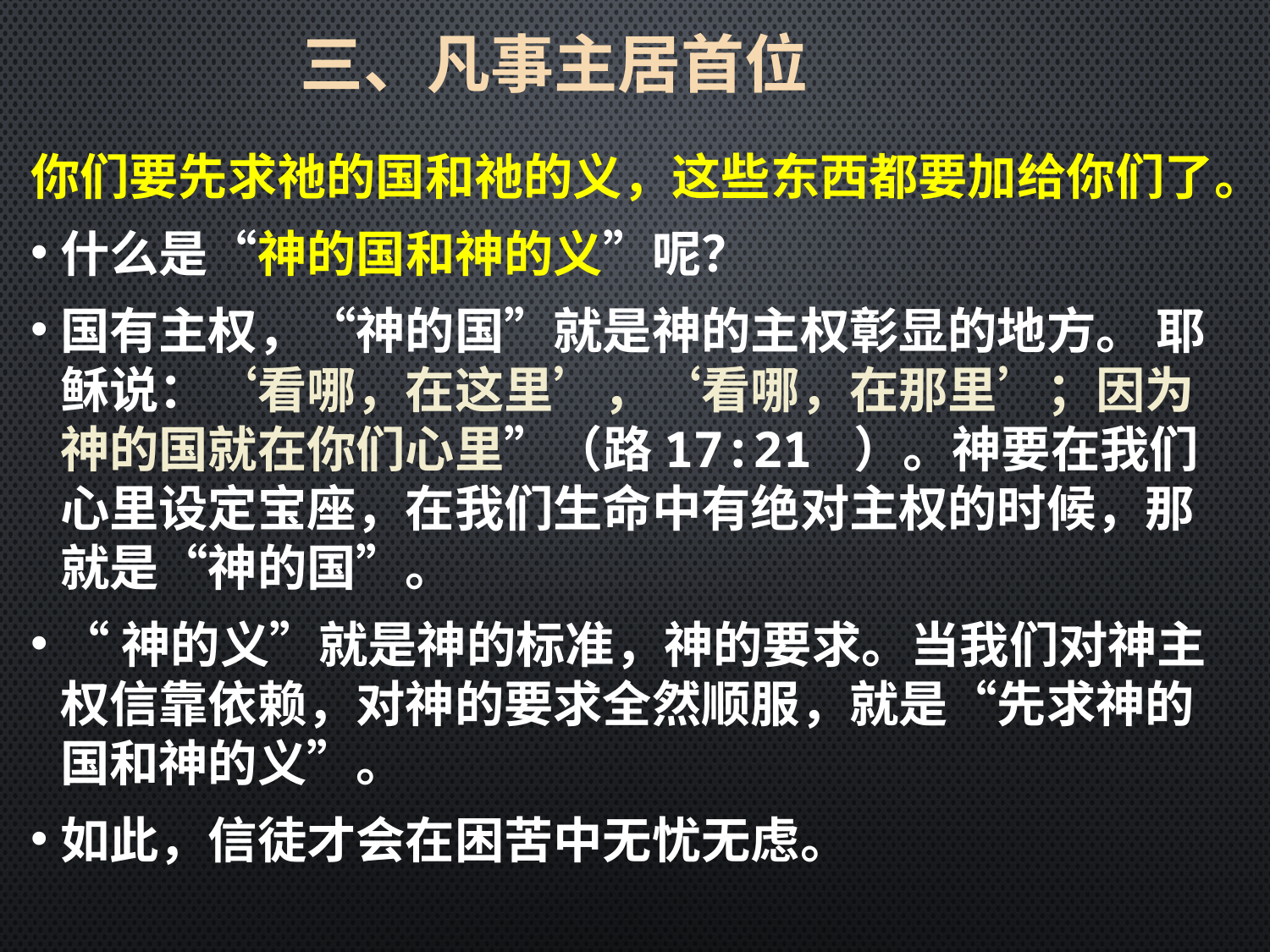

# 三、凡事主居首位
你们要先求祂的国和祂的义，这些东西都要加给你们了。
什么是“神的国和神的义”呢？
国有主权，“神的国”就是神的主权彰显的地方。 耶稣说：‘看哪，在这里’，‘看哪，在那里’；因为神的国就在你们心里”（路17:21 ）。神要在我们心里设定宝座，在我们生命中有绝对主权的时候，那就是“神的国”。
“神的义”就是神的标准，神的要求。当我们对神主权信靠依赖，对神的要求全然顺服，就是“先求神的国和神的义”。
如此，信徒才会在困苦中无忧无虑。